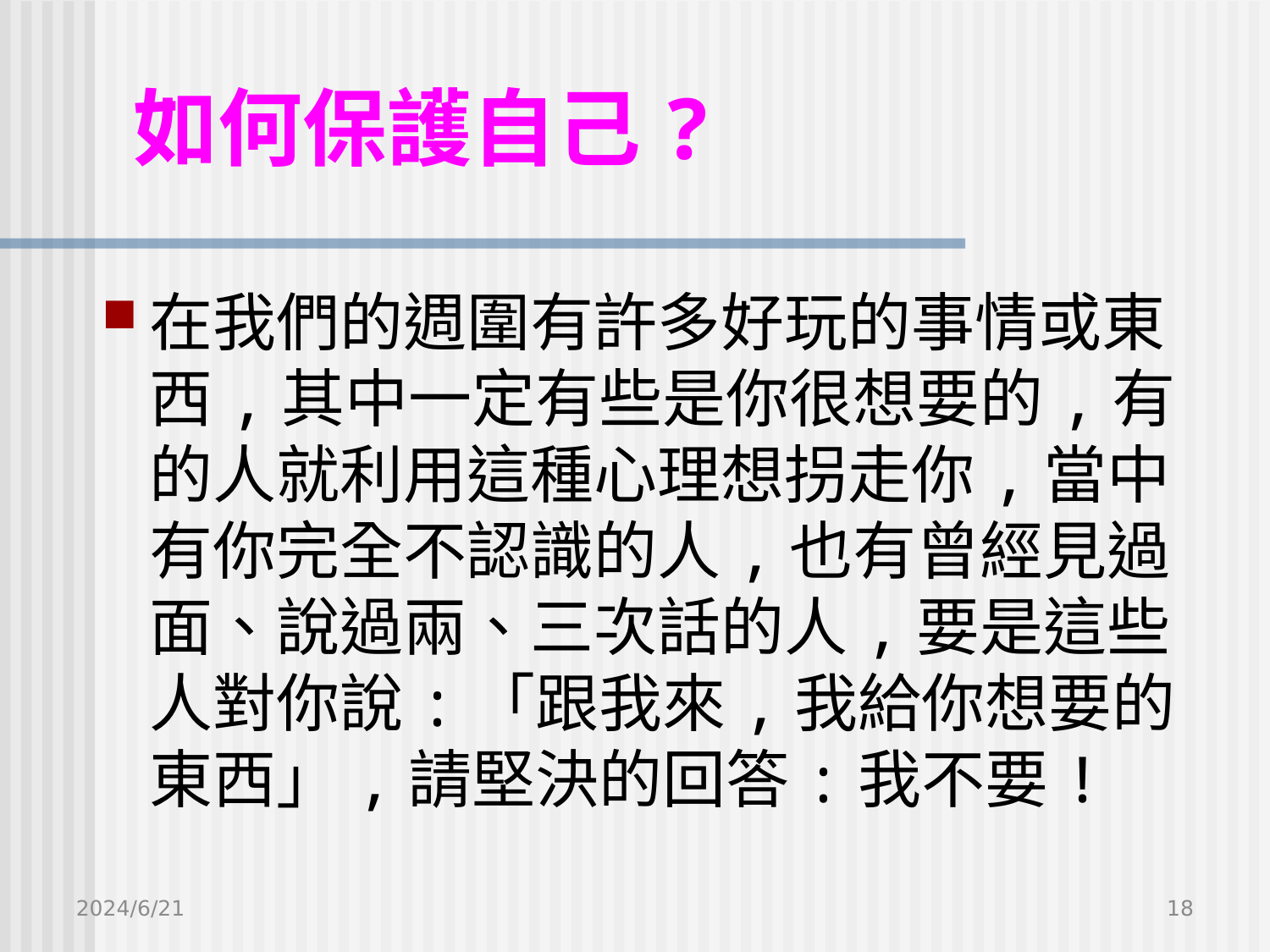

# 如何保護自己?
在我們的週圍有許多好玩的事情或東西,其中一定有些是你很想要的,有的人就利用這種心理想拐走你,當中有你完全不認識的人,也有曾經見過面、說過兩、三次話的人,要是這些人對你說:「跟我來,我給你想要的東西」,請堅決的回答:我不要!

2024/6/21
18